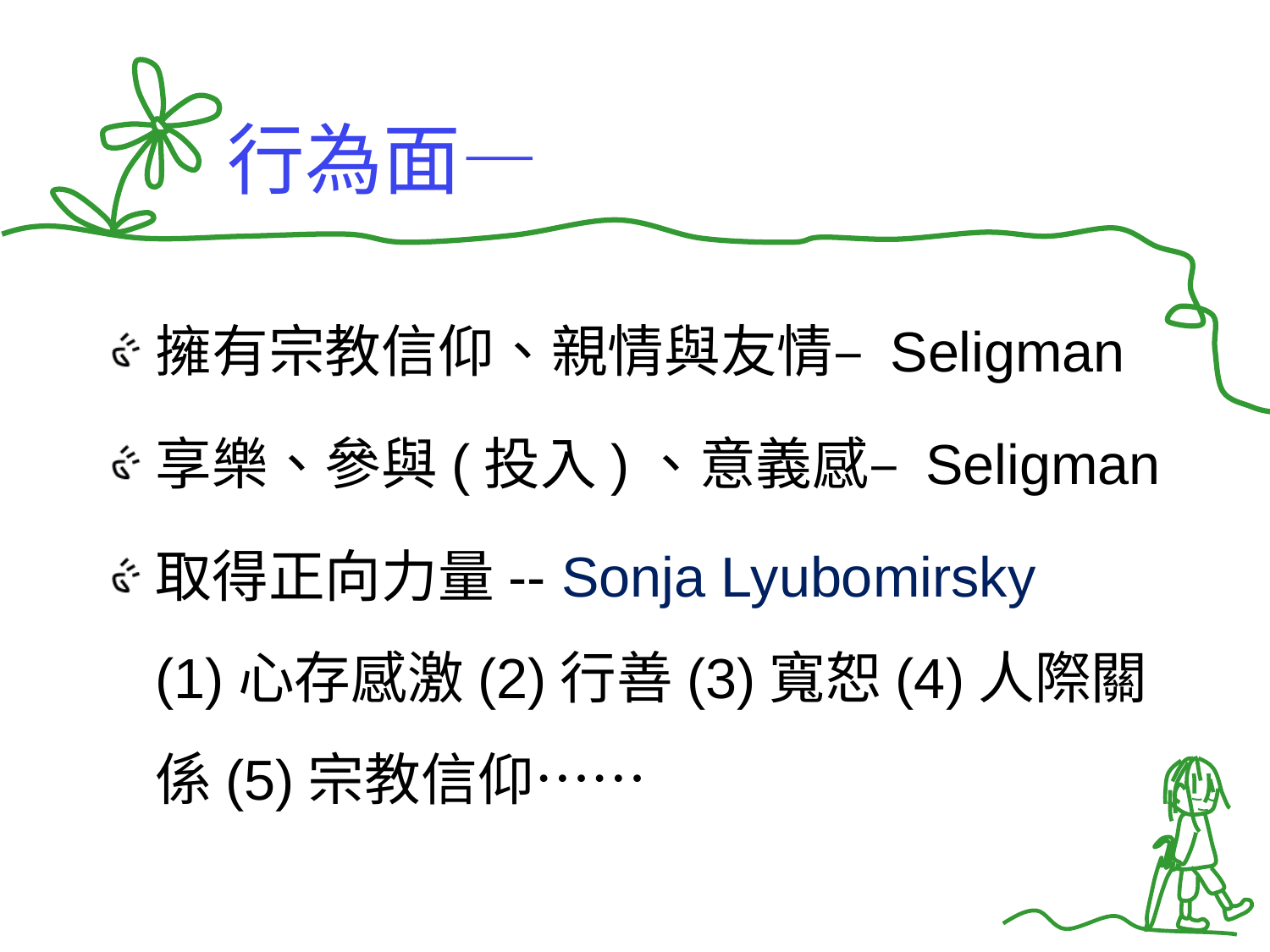

# 行為面—
擁有宗教信仰、親情與友情– Seligman
享樂、參與(投入)、意義感– Seligman
取得正向力量-- Sonja Lyubomirsky
(1)心存感激(2)行善(3)寬恕(4)人際關係(5)宗教信仰……